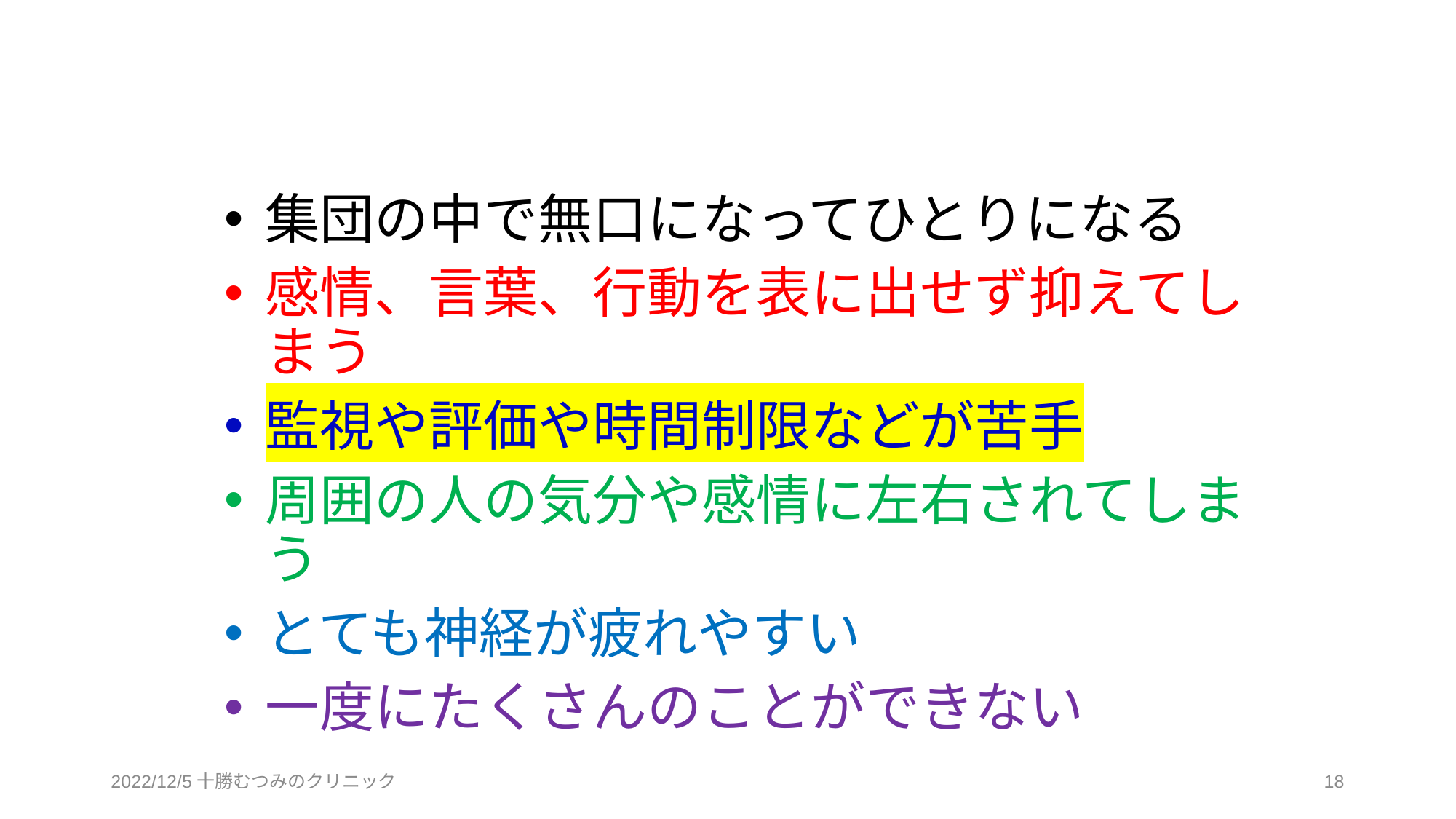

集団の中で無口になってひとりになる
感情、言葉、行動を表に出せず抑えてしまう
監視や評価や時間制限などが苦手
周囲の人の気分や感情に左右されてしまう
とても神経が疲れやすい
一度にたくさんのことができない
2022/12/5十勝むつみのクリニック
18